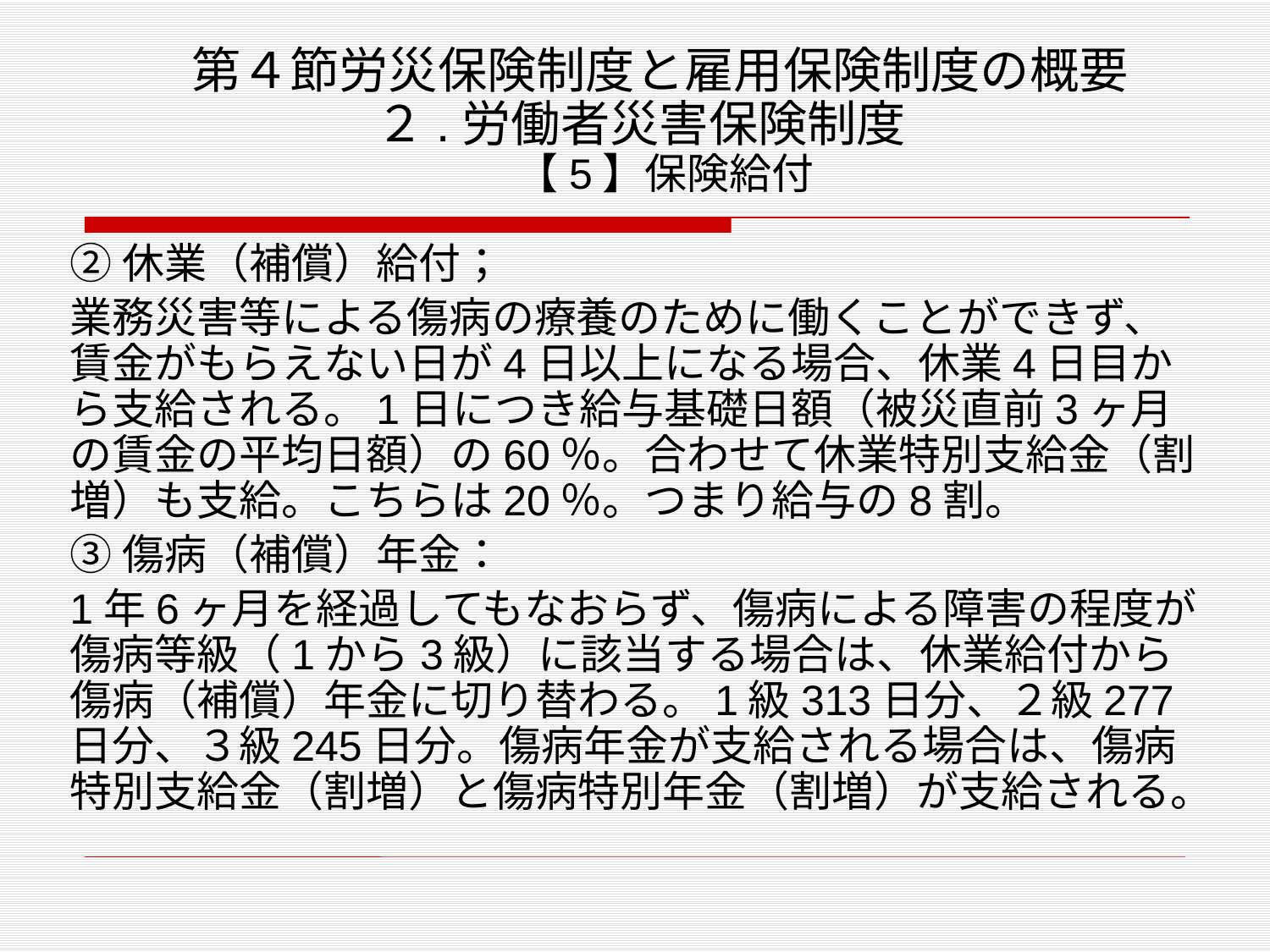

# 第４節労災保険制度と雇用保険制度の概要 ２.労働者災害保険制度　 【5】保険給付
②休業（補償）給付；
業務災害等による傷病の療養のために働くことができず、賃金がもらえない日が4日以上になる場合、休業4日目から支給される。1日につき給与基礎日額（被災直前3ヶ月の賃金の平均日額）の60％。合わせて休業特別支給金（割増）も支給。こちらは20％。つまり給与の8割。
③傷病（補償）年金：
1年6ヶ月を経過してもなおらず、傷病による障害の程度が傷病等級（1から3級）に該当する場合は、休業給付から傷病（補償）年金に切り替わる。1級313日分、２級277日分、３級245日分。傷病年金が支給される場合は、傷病特別支給金（割増）と傷病特別年金（割増）が支給される。